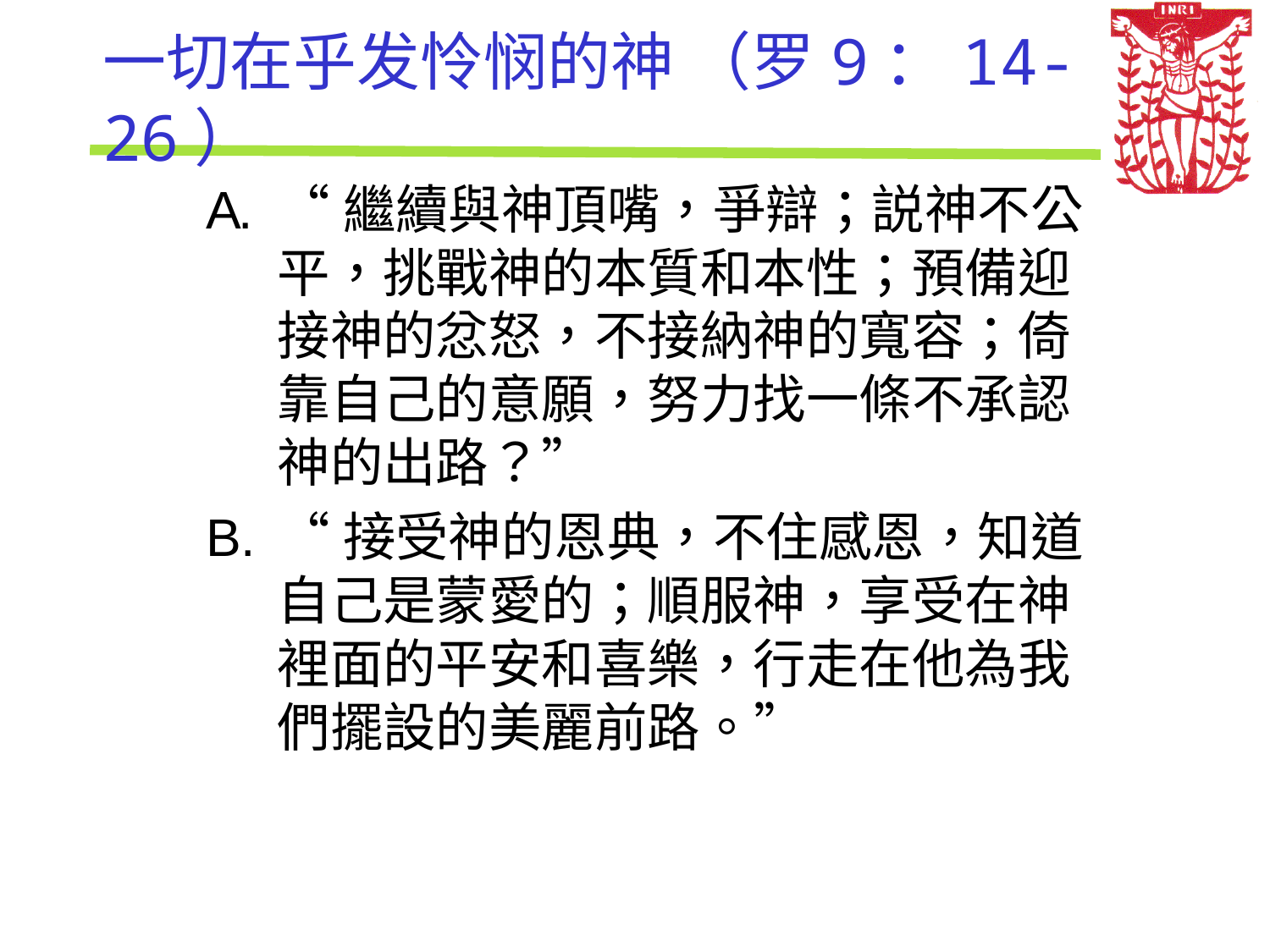

# 一切在乎发怜悯的神 （罗9：14-26）
“繼續與神頂嘴，爭辯；説神不公平，挑戰神的本質和本性；預備迎接神的忿怒，不接納神的寬容；倚靠自己的意願，努力找一條不承認神的出路？”
“接受神的恩典，不住感恩，知道自己是蒙愛的；順服神，享受在神裡面的平安和喜樂，行走在他為我們擺設的美麗前路。”